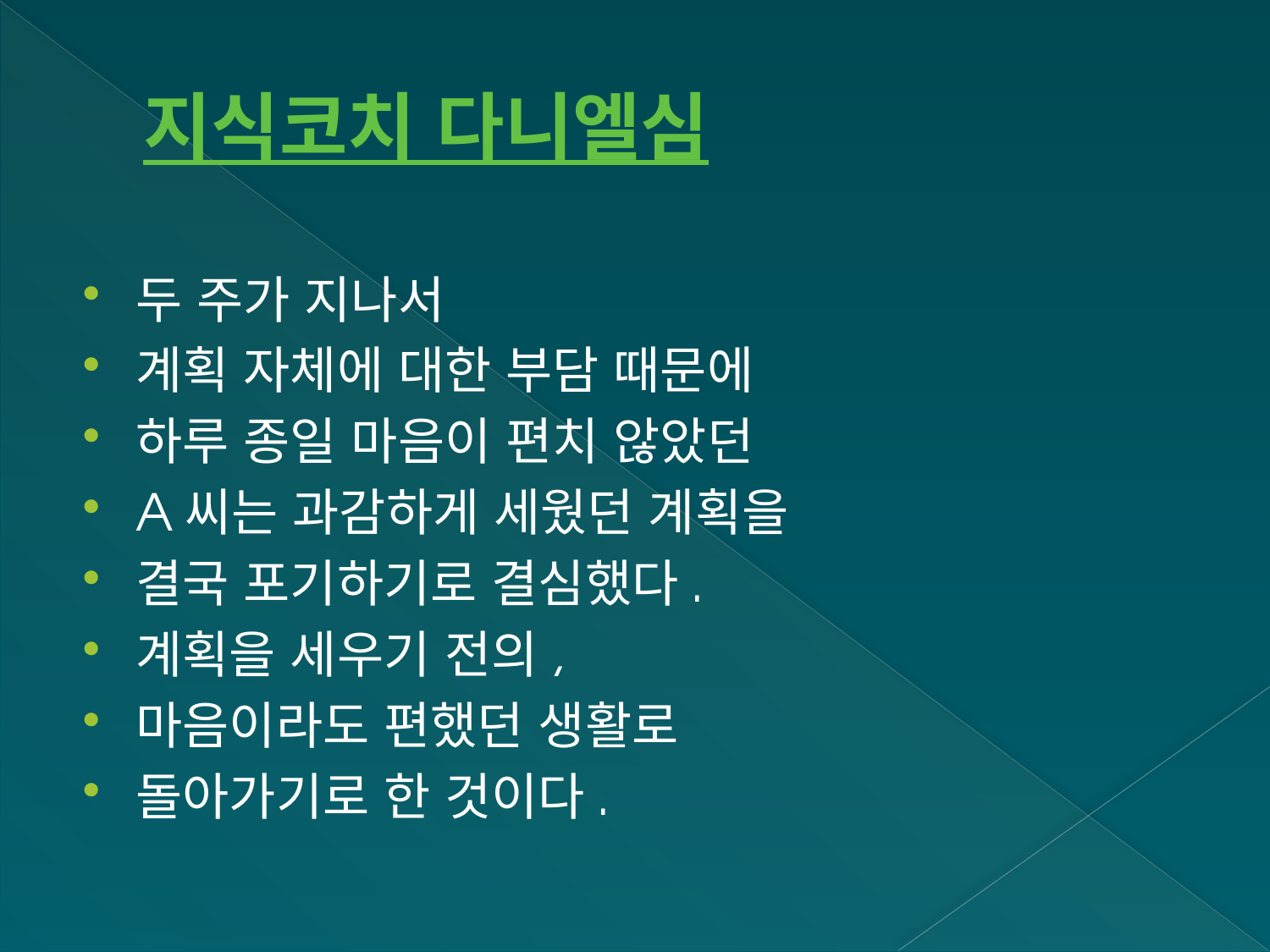

# 지식코치 다니엘심
두 주가 지나서
계획 자체에 대한 부담 때문에
하루 종일 마음이 편치 않았던
A씨는 과감하게 세웠던 계획을
결국 포기하기로 결심했다.
계획을 세우기 전의,
마음이라도 편했던 생활로
돌아가기로 한 것이다.